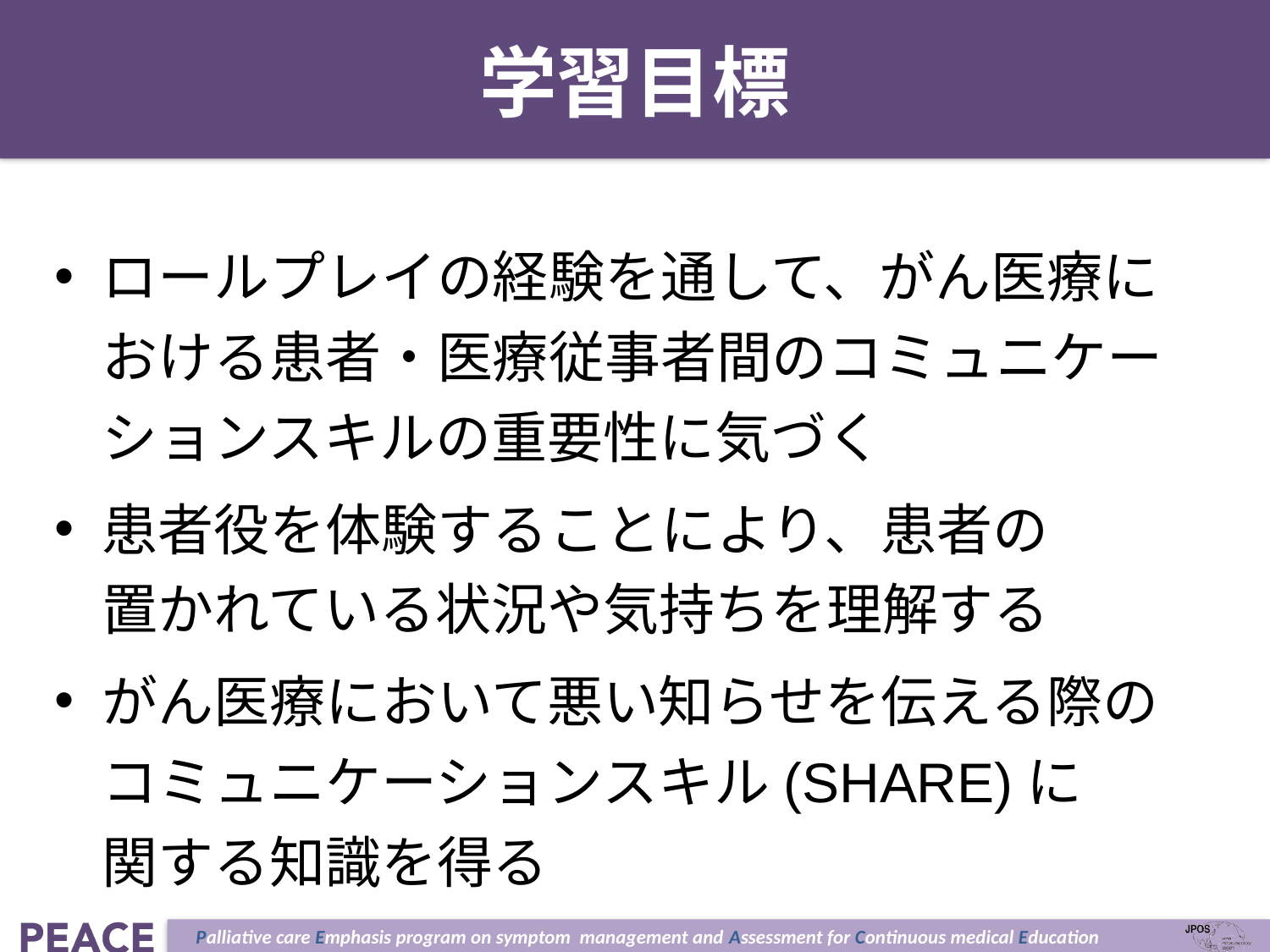

# 学習目標
ロールプレイの経験を通して、がん医療に
おける患者・医療従事者間のコミュニケーションスキルの重要性に気づく
患者役を体験することにより、患者の
置かれている状況や気持ちを理解する
がん医療において悪い知らせを伝える際の
コミュニケーションスキル(SHARE)に
関する知識を得る